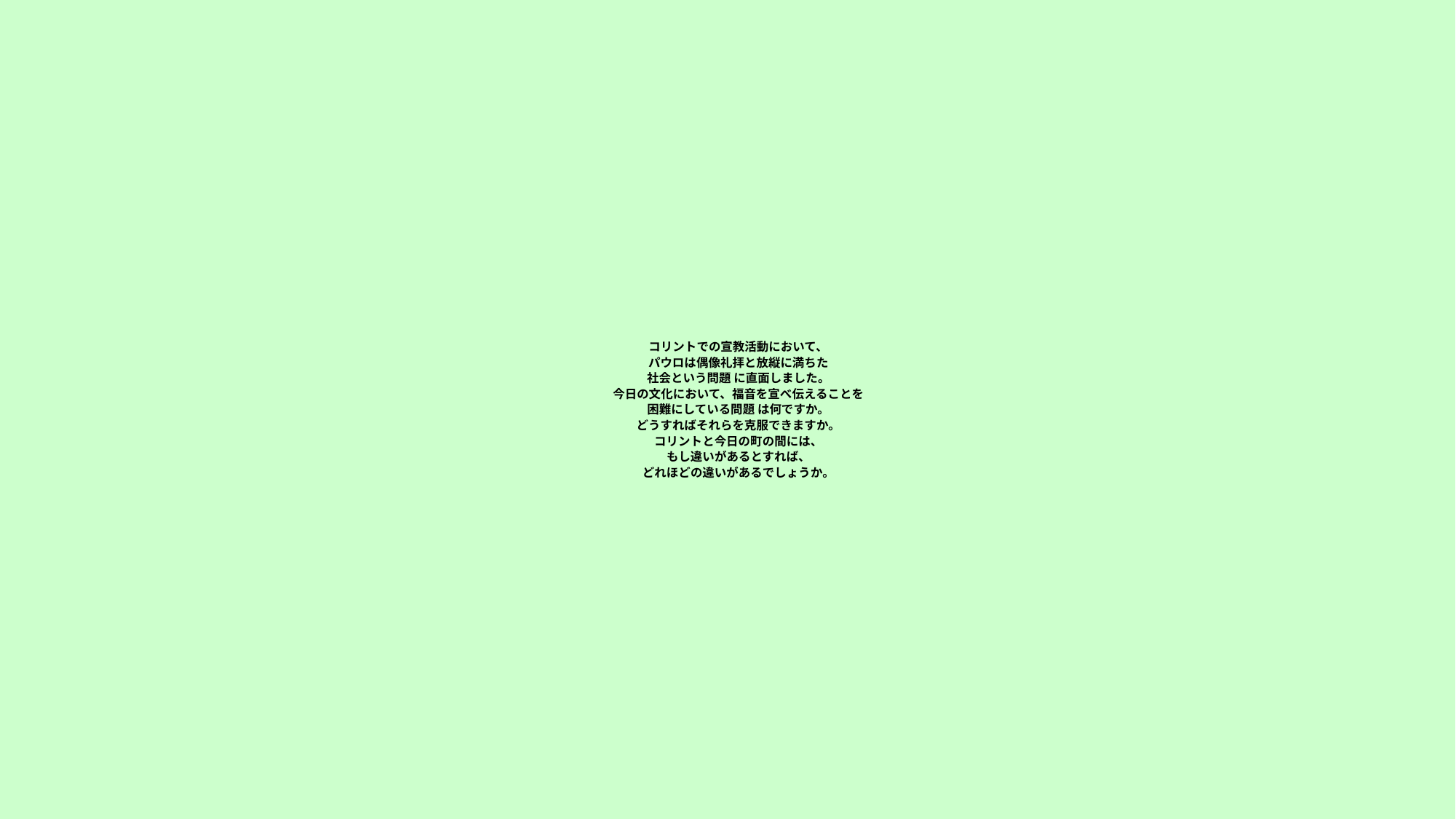

# コリントでの宣教活動において、 パウロは偶像礼拝と放縦に満ちた 社会という問題 に直面しました。 今日の文化において、福音を宣べ伝えることを 困難にしている問題 は何ですか。 どうすればそれらを克服できますか。 コリントと今日の町の間には、 もし違いがあるとすれば、 どれほどの違いがあるでしょうか。